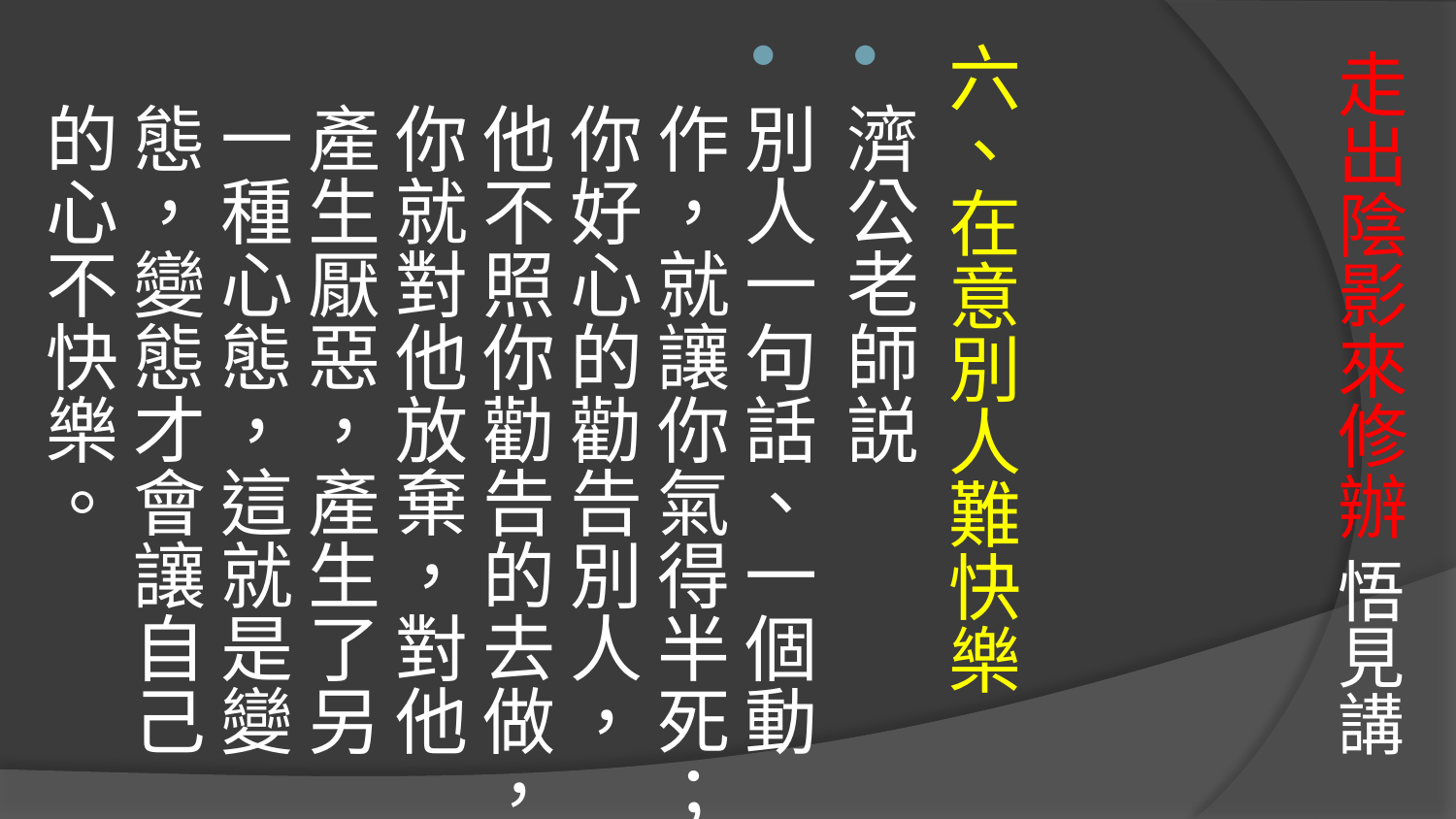

# 走出陰影來修辦 悟見講
六、在意別人難快樂
濟公老師説
別人一句話、一個動作，就讓你氣得半死；你好心的勸告別人，他不照你勸告的去做，你就對他放棄，對他產生厭惡，產生了另一種心態，這就是變態，變態才會讓自己的心不快樂。